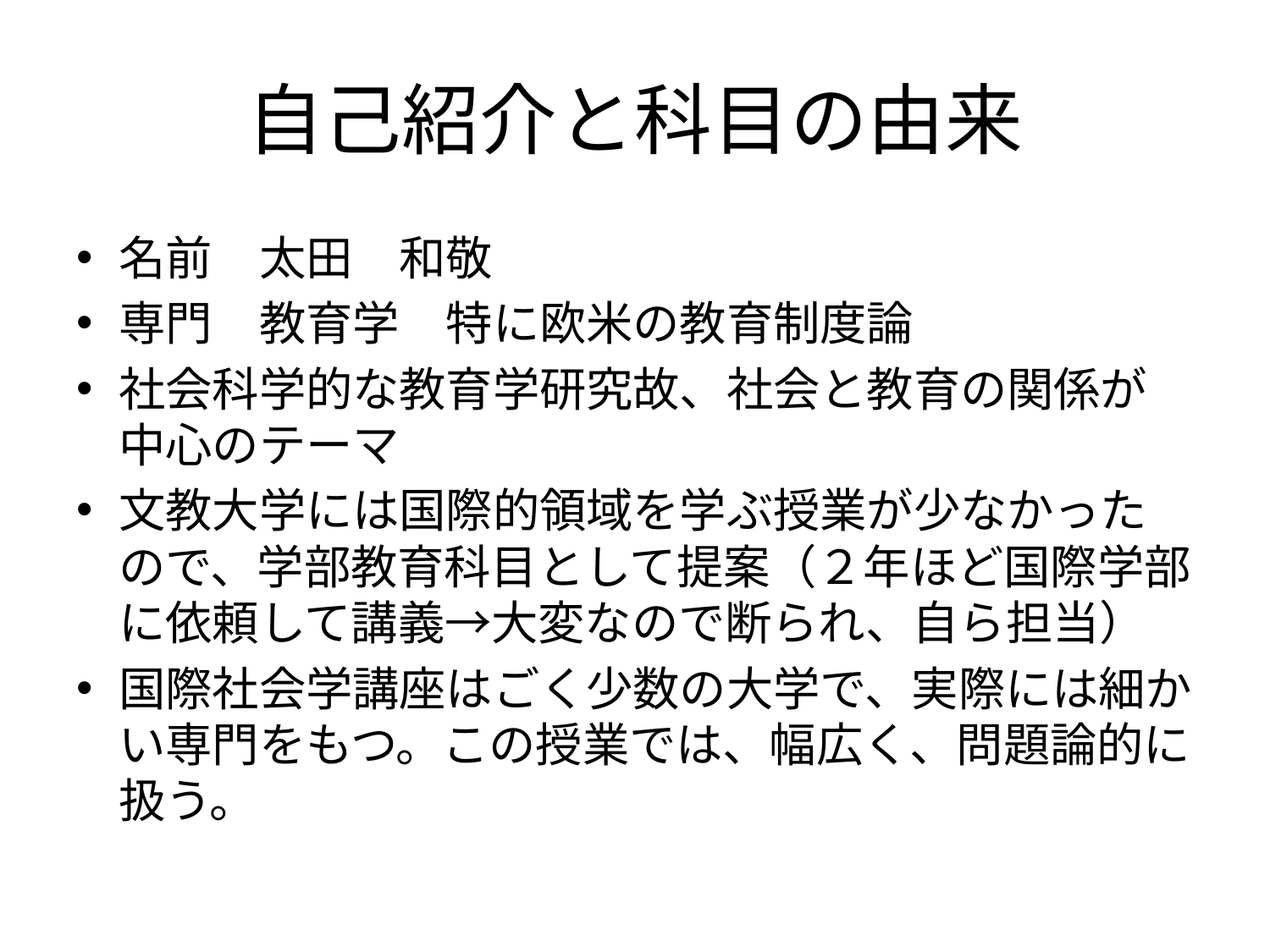

# 自己紹介と科目の由来
名前　太田　和敬
専門　教育学　特に欧米の教育制度論
社会科学的な教育学研究故、社会と教育の関係が中心のテーマ
文教大学には国際的領域を学ぶ授業が少なかったので、学部教育科目として提案（２年ほど国際学部に依頼して講義→大変なので断られ、自ら担当）
国際社会学講座はごく少数の大学で、実際には細かい専門をもつ。この授業では、幅広く、問題論的に扱う。